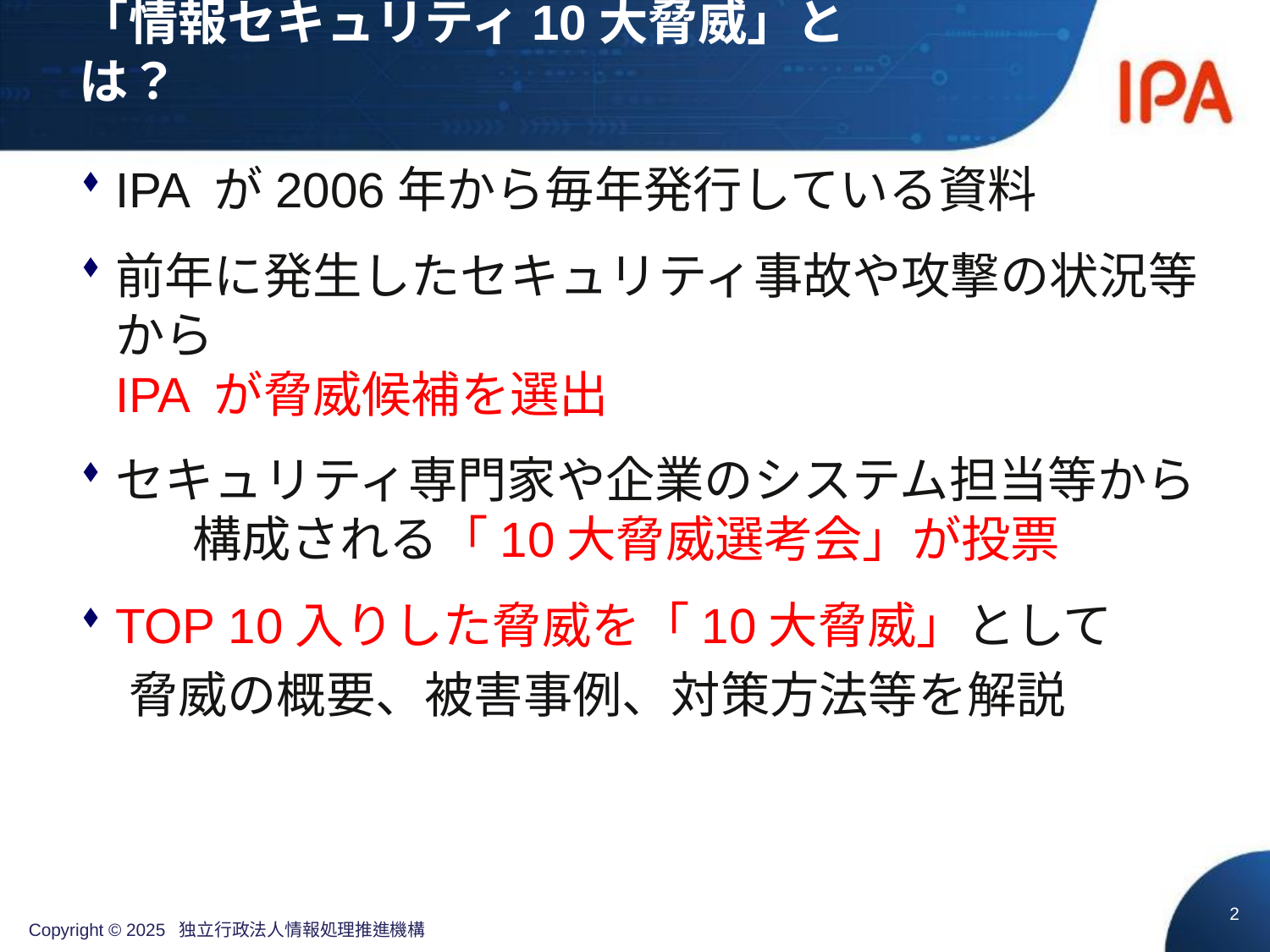

# 「情報セキュリティ10大脅威」とは？
IPA が2006年から毎年発行している資料

前年に発生したセキュリティ事故や攻撃の状況等から
IPA が脅威候補を選出

セキュリティ専門家や企業のシステム担当等から        構成される「10大脅威選考会」が投票

TOP 10入りした脅威を「10大脅威」として
　脅威の概要、被害事例、対策方法等を解説
2
Copyright © 2025  独立行政法人情報処理推進機構